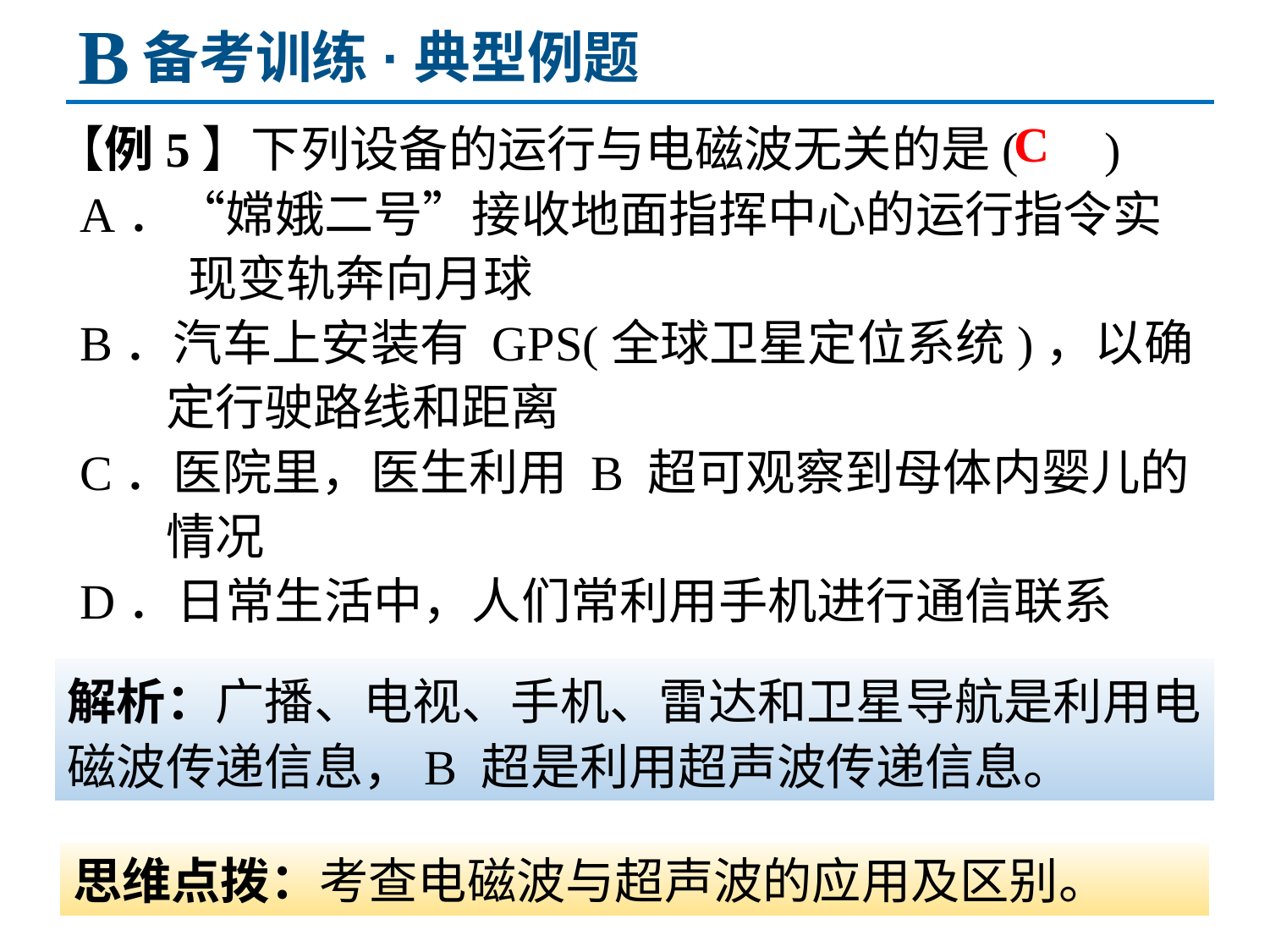

B
备考训练·典型例题
【例5】下列设备的运行与电磁波无关的是(       )
  A．“嫦娥二号”接收地面指挥中心的运行指令实
           现变轨奔向月球
  B．汽车上安装有 GPS(全球卫星定位系统)，以确
         定行驶路线和距离
  C．医院里，医生利用 B 超可观察到母体内婴儿的
         情况
  D．日常生活中，人们常利用手机进行通信联系
C
解析：广播、电视、手机、雷达和卫星导航是利用电磁波传递信息，B 超是利用超声波传递信息。
思维点拨：考查电磁波与超声波的应用及区别。